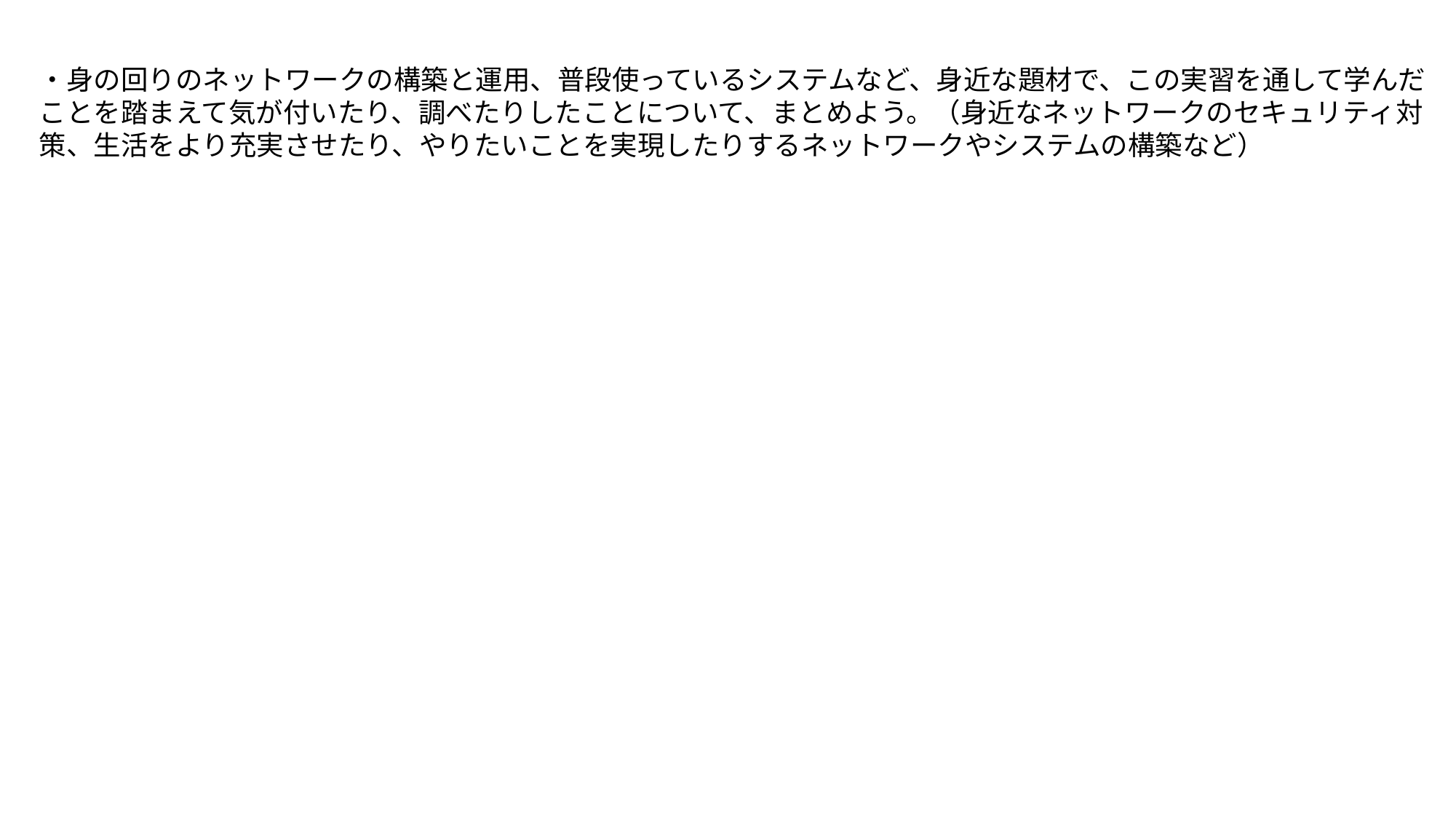

・身の回りのネットワークの構築と運用、普段使っているシステムなど、身近な題材で、この実習を通して学んだことを踏まえて気が付いたり、調べたりしたことについて、まとめよう。（身近なネットワークのセキュリティ対策、生活をより充実させたり、やりたいことを実現したりするネットワークやシステムの構築など）